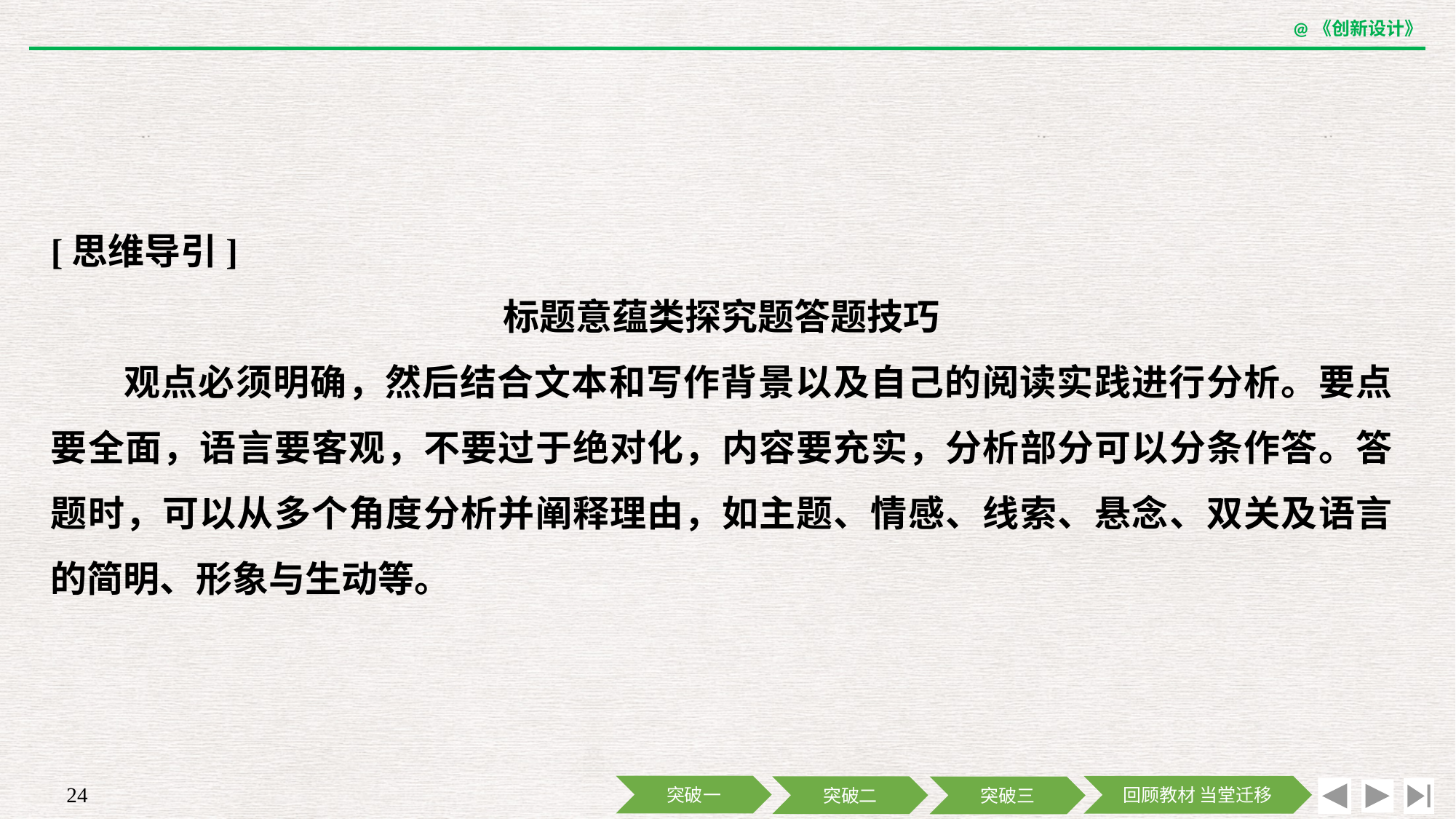

[思维导引]
标题意蕴类探究题答题技巧
观点必须明确，然后结合文本和写作背景以及自己的阅读实践进行分析。要点要全面，语言要客观，不要过于绝对化，内容要充实，分析部分可以分条作答。答题时，可以从多个角度分析并阐释理由，如主题、情感、线索、悬念、双关及语言的简明、形象与生动等。